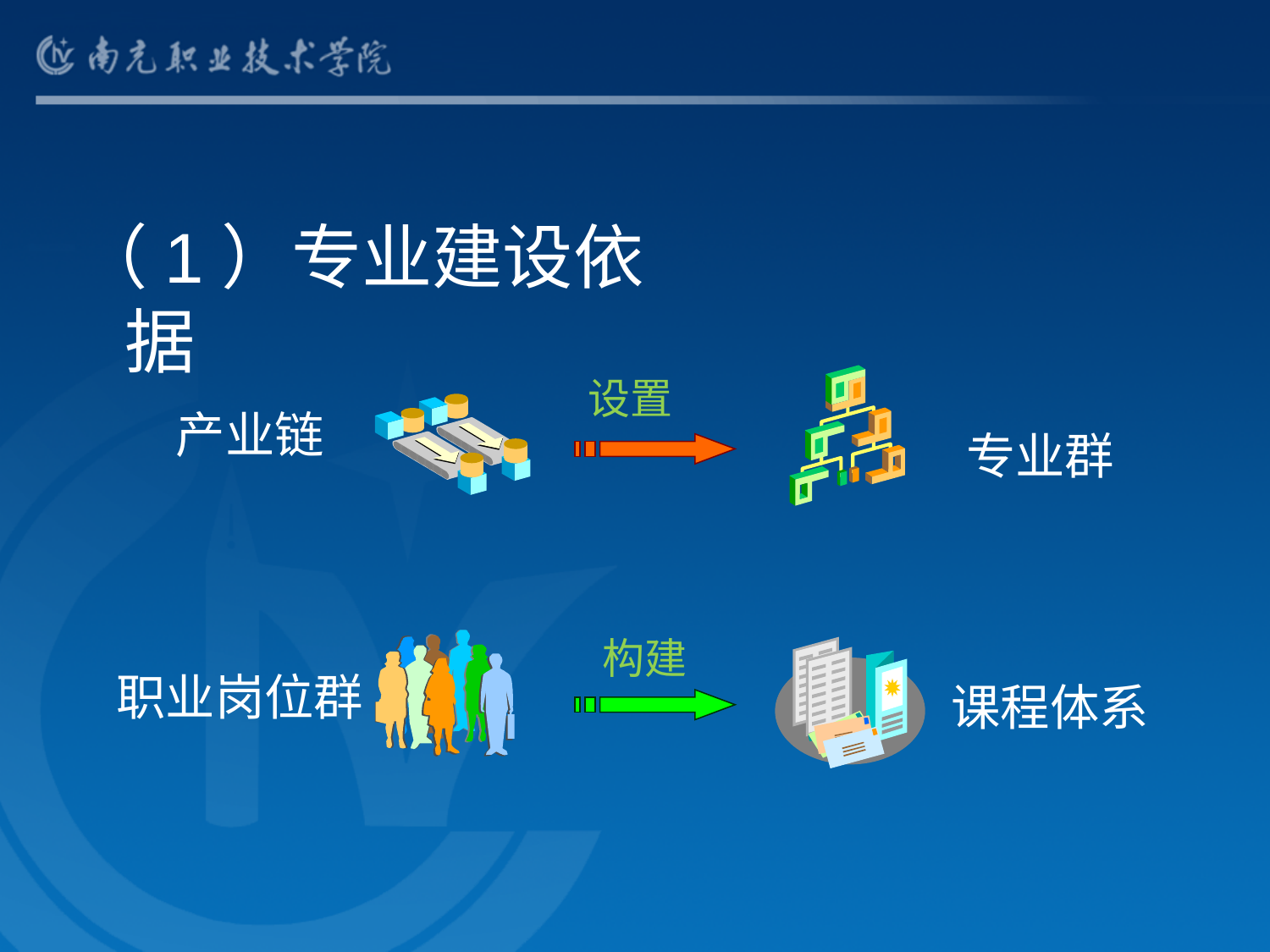

（1）专业建设依据

设置

产业链
专业群

构建

职业岗位群
课程体系